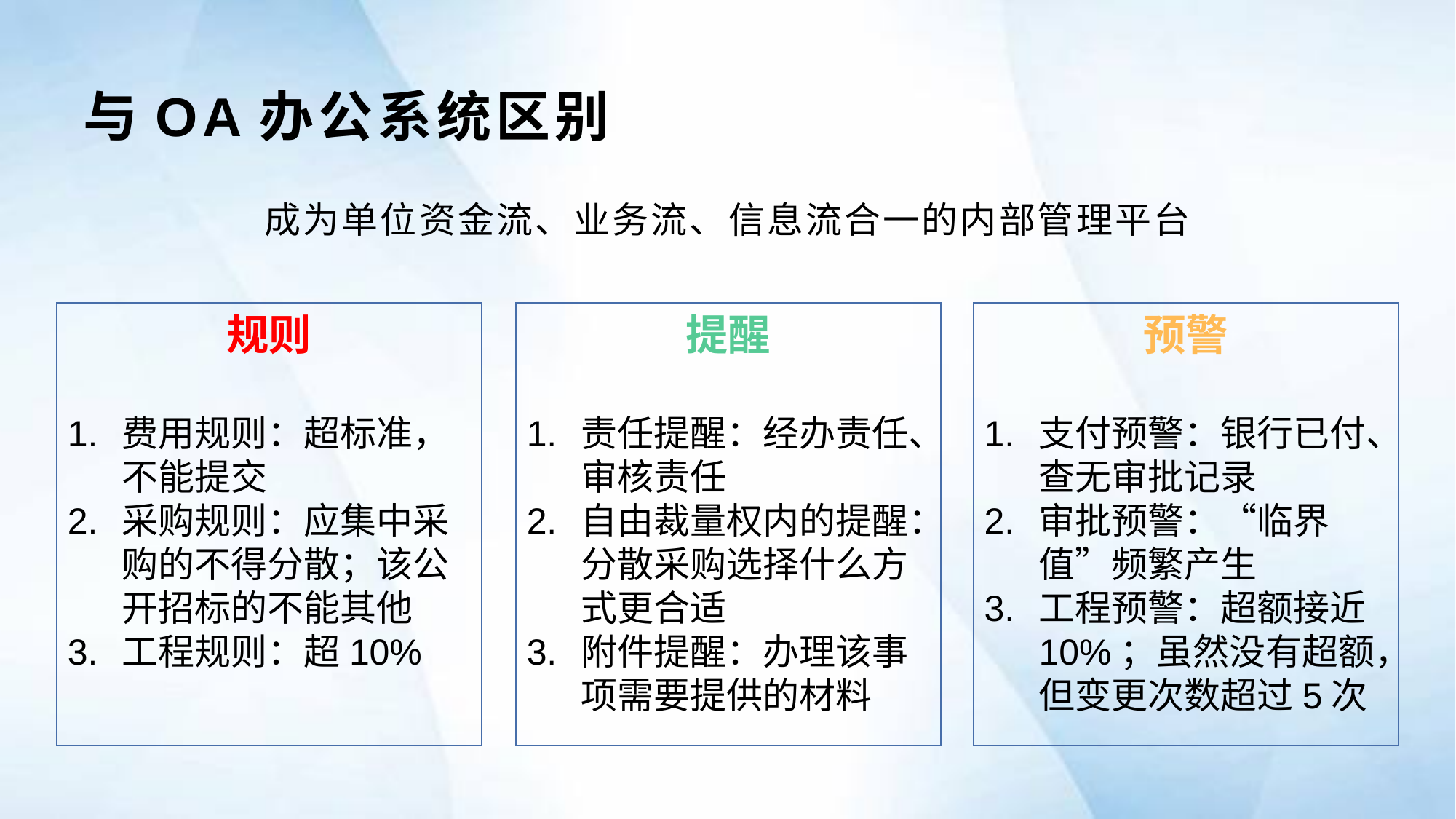

# 与OA办公系统区别
成为单位资金流、业务流、信息流合一的内部管理平台
规则

费用规则：超标准，不能提交
采购规则：应集中采购的不得分散；该公开招标的不能其他
工程规则：超10%
提醒

责任提醒：经办责任、审核责任
自由裁量权内的提醒：分散采购选择什么方式更合适
附件提醒：办理该事项需要提供的材料
预警

支付预警：银行已付、查无审批记录
审批预警：“临界值”频繁产生
工程预警：超额接近10%；虽然没有超额，但变更次数超过5次
61